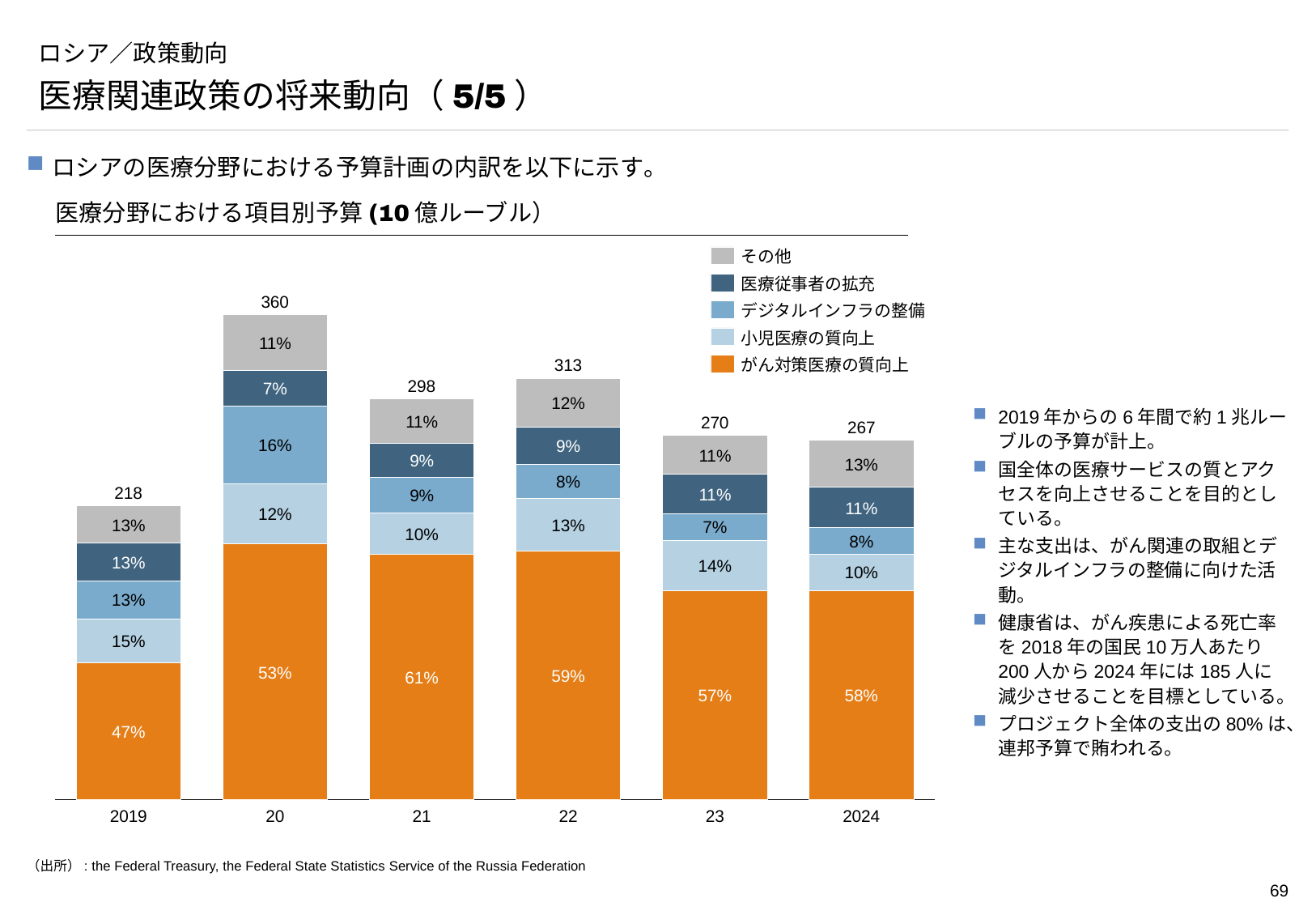

# ロシア／政策動向
医療関連政策の将来動向（5/5）
ロシアの医療分野における予算計画の内訳を以下に示す。
医療分野における項目別予算(10億ルーブル）
その他

医療従事者の拡充

360
デジタルインフラの整備

### Chart

| Category |  |  |  |  |  |
|---|---|---|---|---|---|
小児医療の質向上

11%
がん対策医療の質向上
313

298
7%
12%
2019年からの6年間で約1兆ルーブルの予算が計上。
国全体の医療サービスの質とアクセスを向上させることを目的としている。
主な支出は、がん関連の取組とデジタルインフラの整備に向けた活動。
健康省は、がん疾患による死亡率を2018年の国民10万人あたり200人から2024年には185人に減少させることを目標としている。
プロジェクト全体の支出の80%は、連邦予算で賄われる。
11%
270
267
16%
9%
11%
9%
13%
8%
218
11%
9%
11%
12%
13%
13%
7%
10%
8%
13%
14%
10%
13%
15%
53%
59%
61%
57%
58%
47%
2019
20
21
22
23
2024
（出所）: the Federal Treasury, the Federal State Statistics Service of the Russia Federation